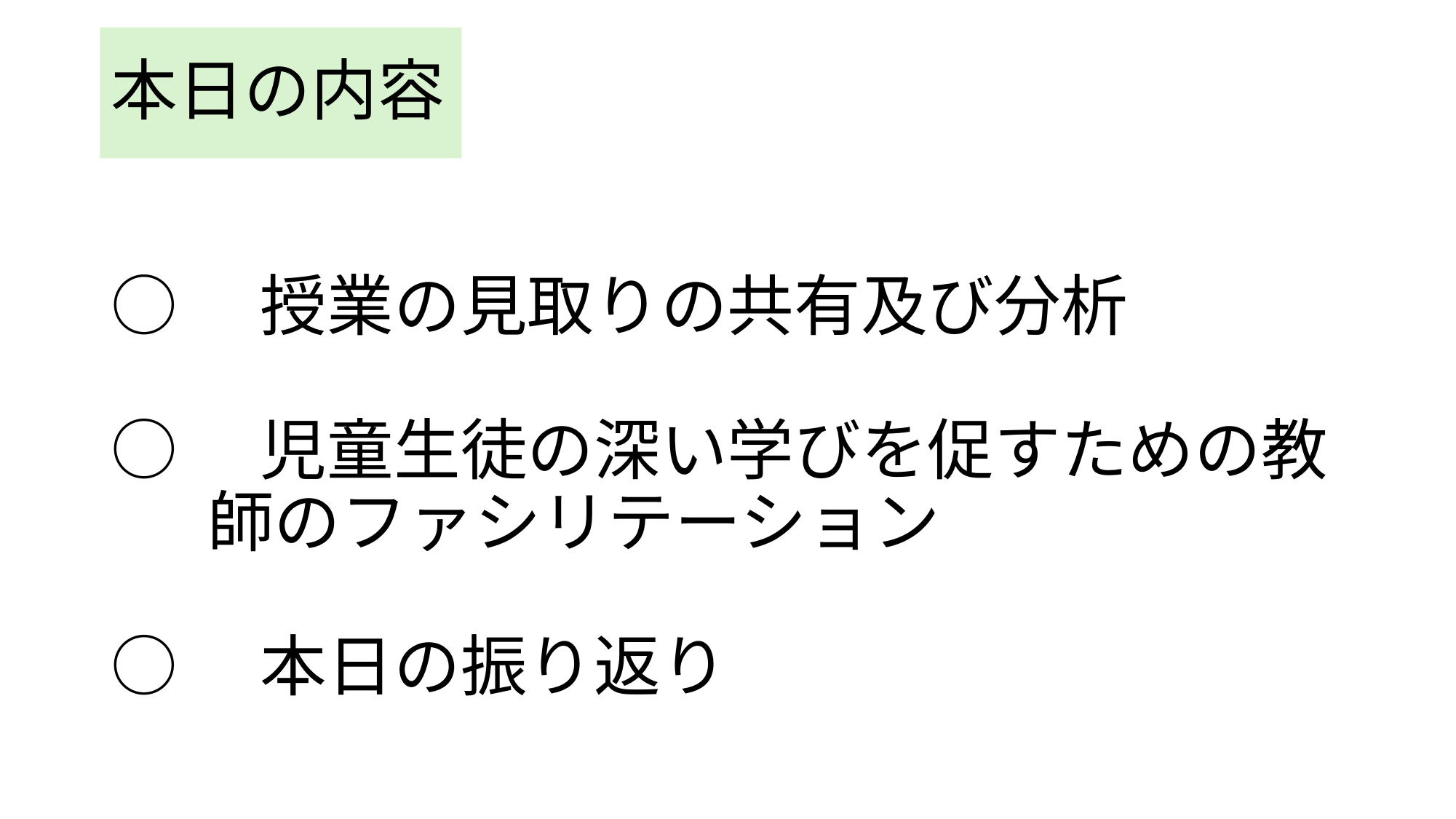

# 本日の内容
○　授業の見取りの共有及び分析

○　児童生徒の深い学びを促すための教師のファシリテーション

○　本日の振り返り